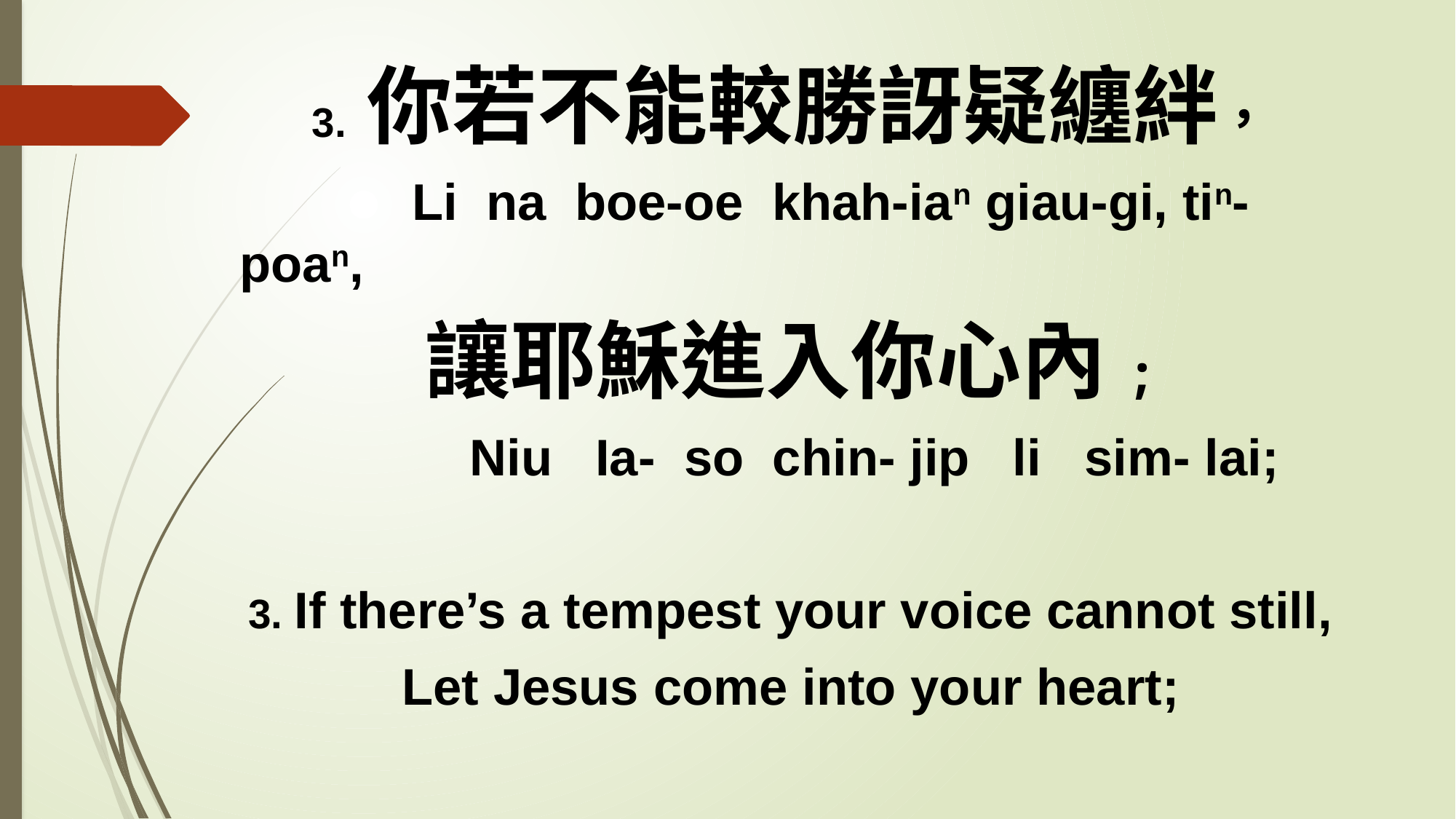

3. 你若不能較勝訝疑纏絆，
            Li  na  boe-oe  khah-ian giau-gi, tin-poan,
讓耶穌進入你心內;
                Niu   Ia-  so  chin- jip   li   sim- lai;

3. If there’s a tempest your voice cannot still,
Let Jesus come into your heart;